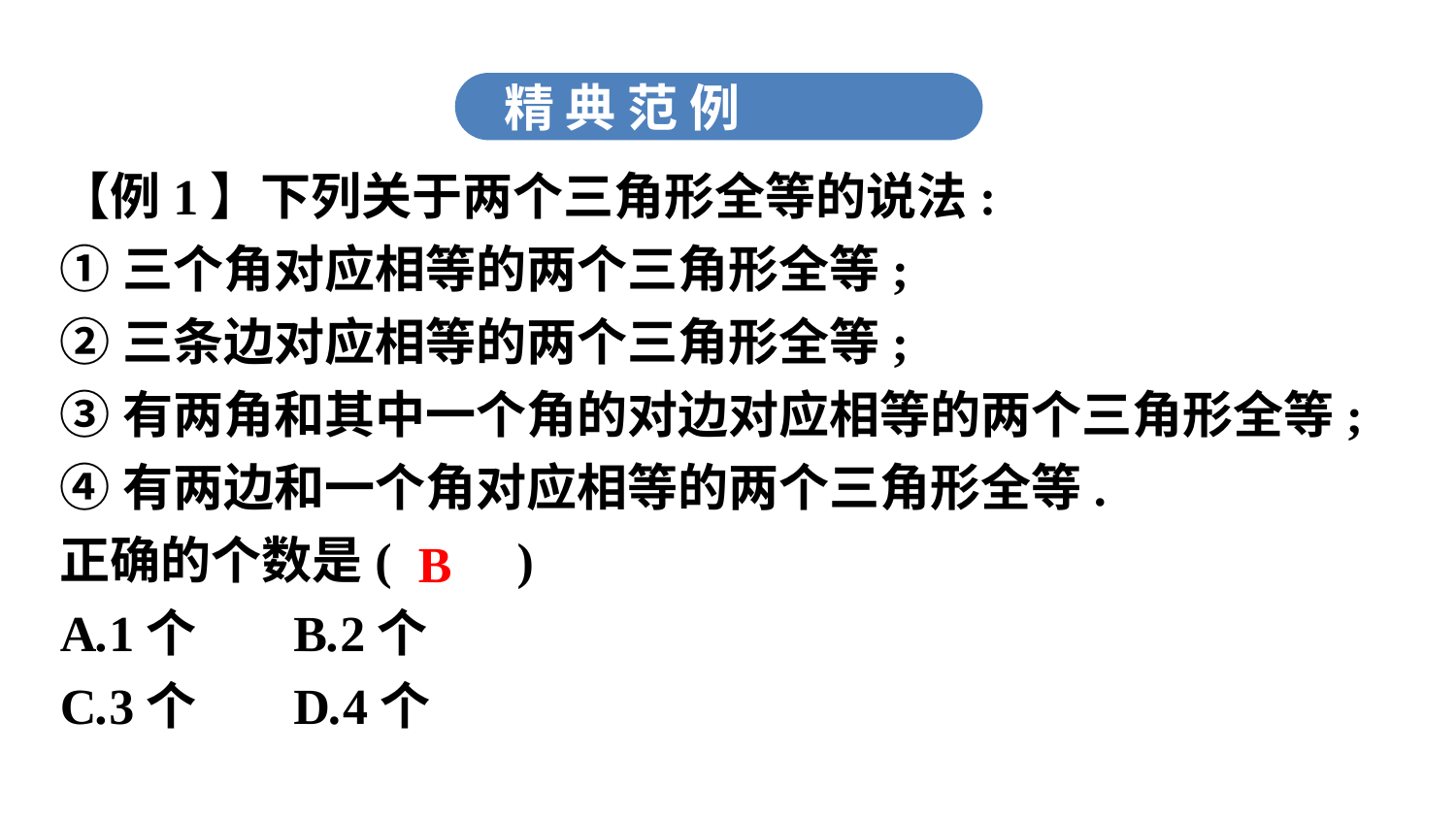

精 典 范 例
【例1】下列关于两个三角形全等的说法:
①三个角对应相等的两个三角形全等;
②三条边对应相等的两个三角形全等;
③有两角和其中一个角的对边对应相等的两个三角形全等;
④有两边和一个角对应相等的两个三角形全等.
正确的个数是(　　)
A.1个	B.2个
C.3个	D.4个
B